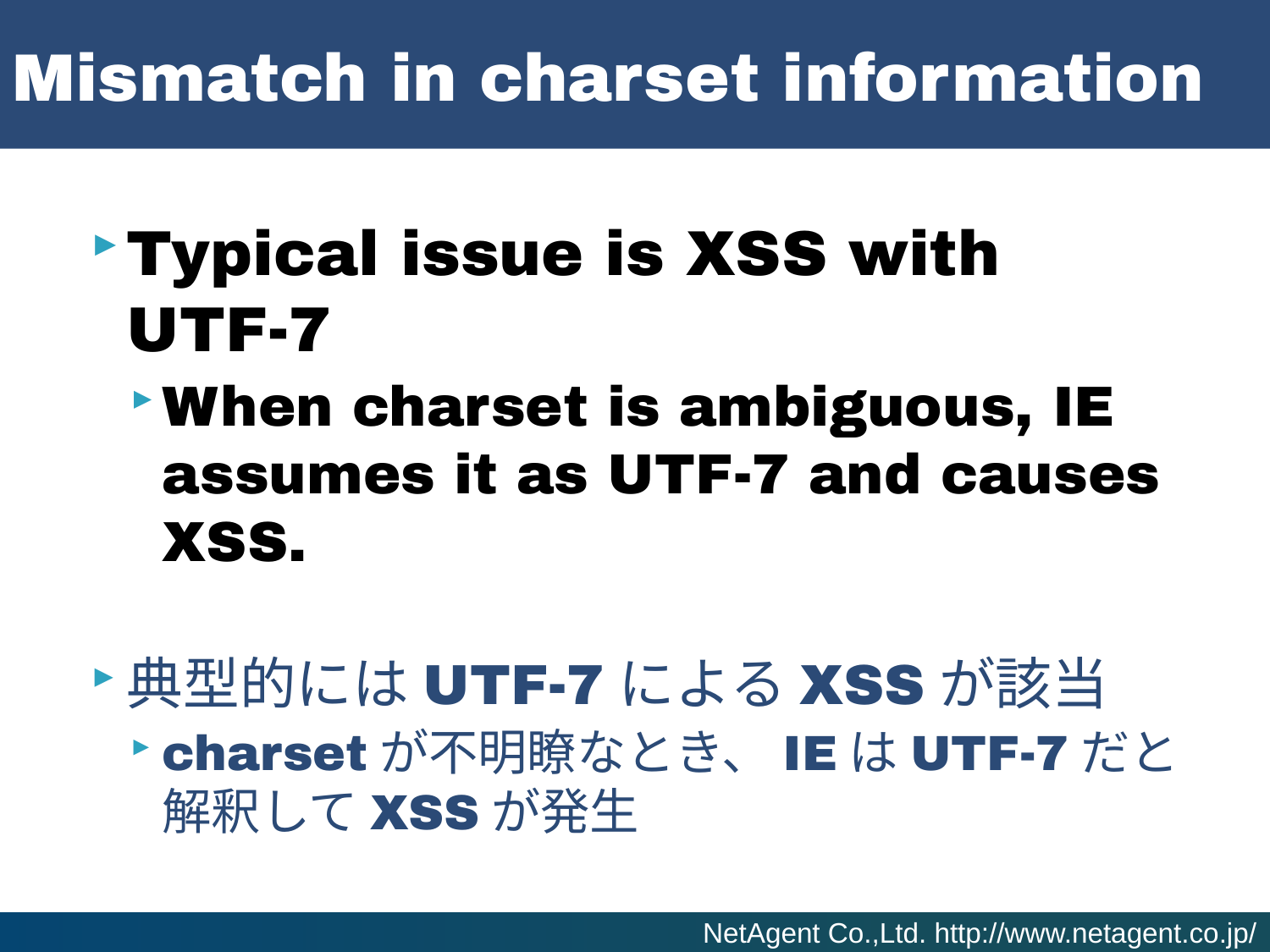

# Mismatch in charset information
Typical issue is XSS with
UTF-7
When charset is ambiguous, IE assumes it as UTF-7 and causes XSS.
典型的にはUTF-7によるXSSが該当
charsetが不明瞭なとき、IEはUTF-7だと解釈してXSSが発生